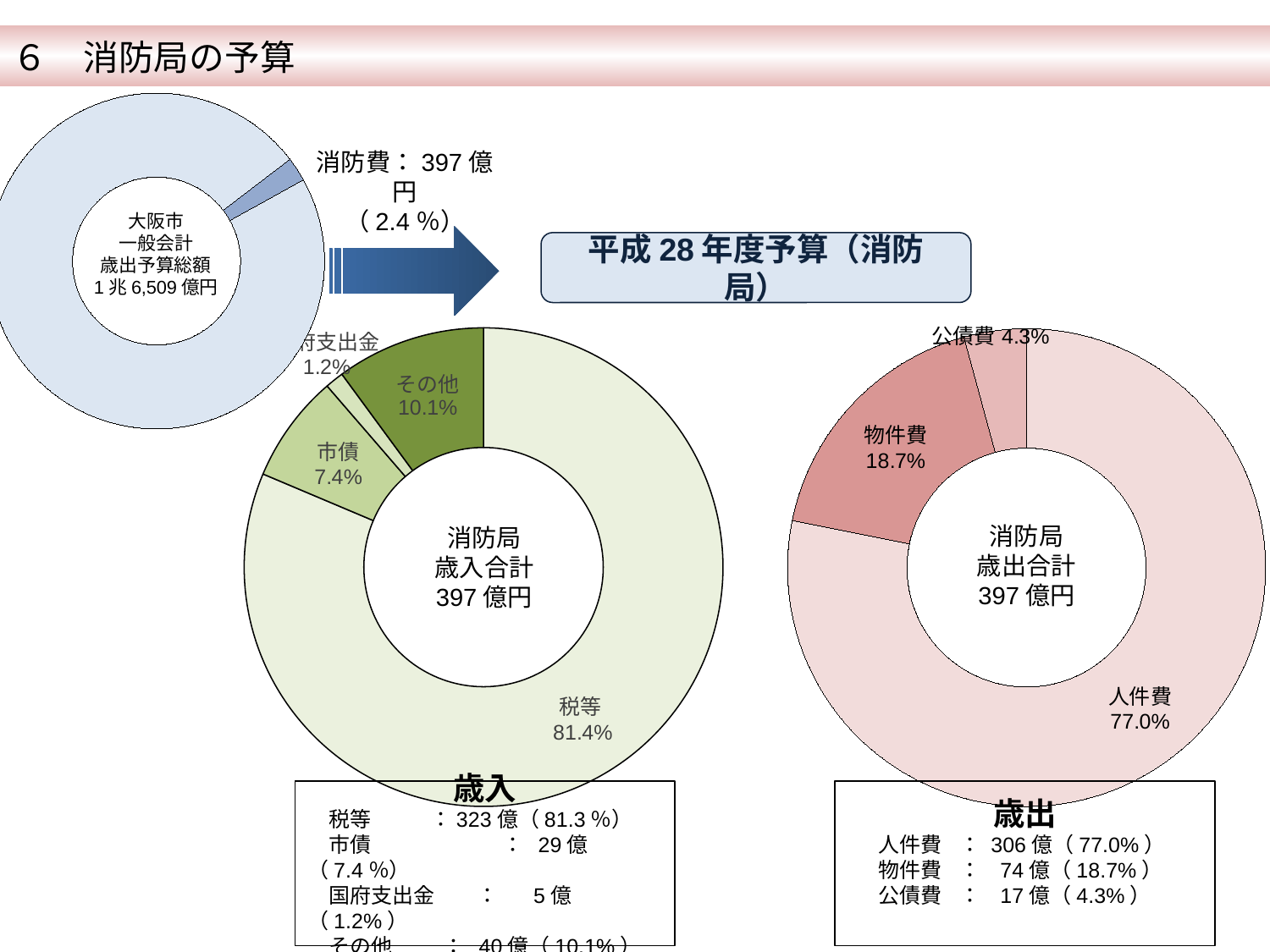

６　消防局の予算

### Chart

| Category |  |
|---|---|
| その他 | 16863.0 |
| 消防費 | 403.0 |
消防費：397億円
（2.4％）
大阪市
一般会計
歳出予算総額
1兆6,509億円

平成28年度予算（消防局）

### Chart

| Category |  |
|---|---|
| 税等  | 323.0 |
| 市債 | 29.0 |
| 国府支出金 | 5.0 |
| その他 | 40.0 |

### Chart

| Category |  |
|---|---|
| 人件費 | 315.0 |
| 物件費 | 71.0 |
| 公債費 | 17.0 |
消防局
歳出合計
397億円
消防局
歳入合計
397億円
歳入
　税等             ：323億（81.3％）
　市債　 　　　　　：  29億（7.4％）
　国府支出金　　： 　 5億（1.2%）
　その他           ：  40億（10.1%）
歳出
　  人件費    ： 306億（77.0%）
　  物件費    ：   74億（18.7%）
　  公債費    ：   17億（4.3%）